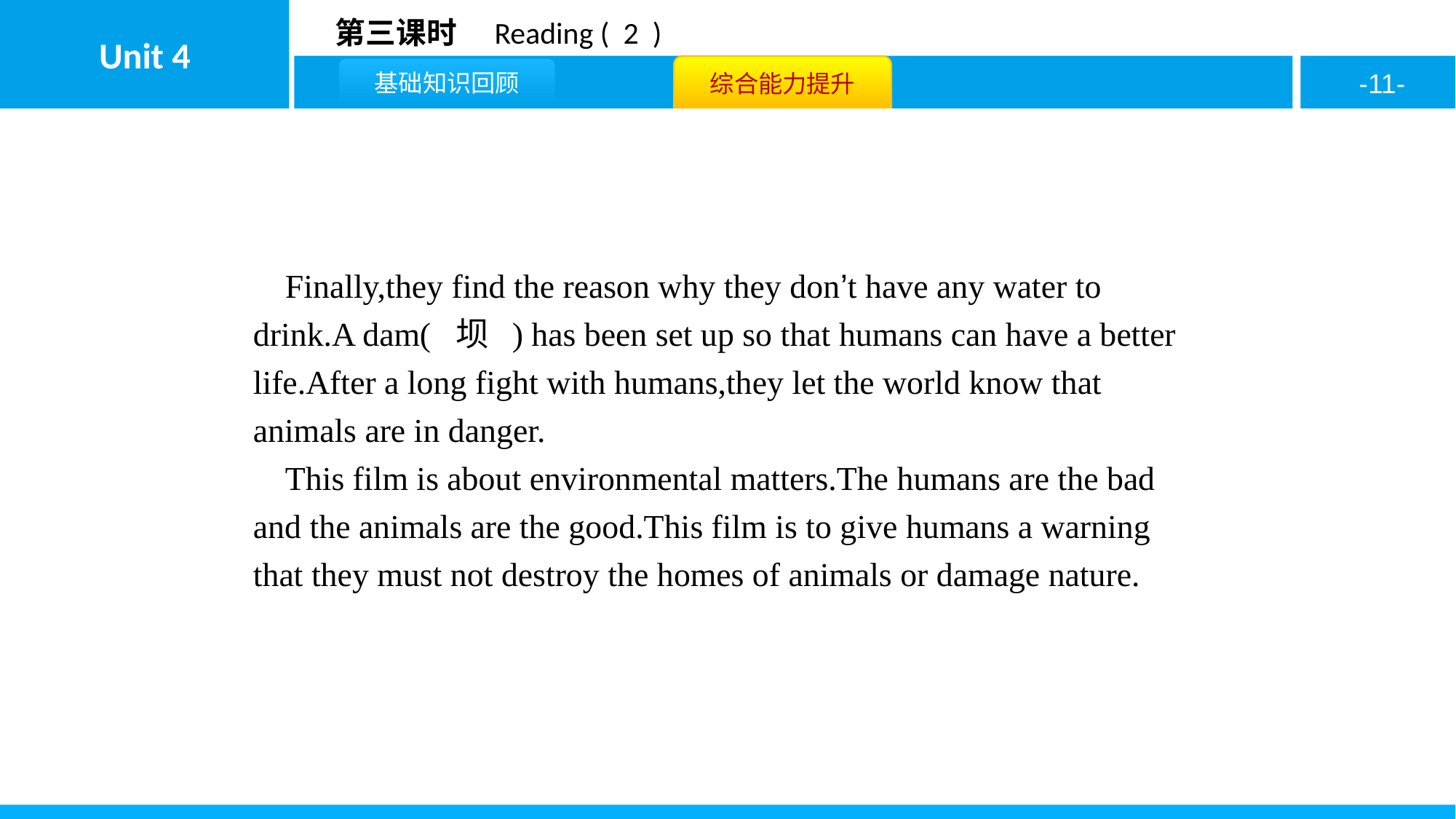

Finally,they find the reason why they don’t have any water to drink.A dam(  坝  ) has been set up so that humans can have a better life.After a long fight with humans,they let the world know that animals are in danger.
This film is about environmental matters.The humans are the bad and the animals are the good.This film is to give humans a warning that they must not destroy the homes of animals or damage nature.